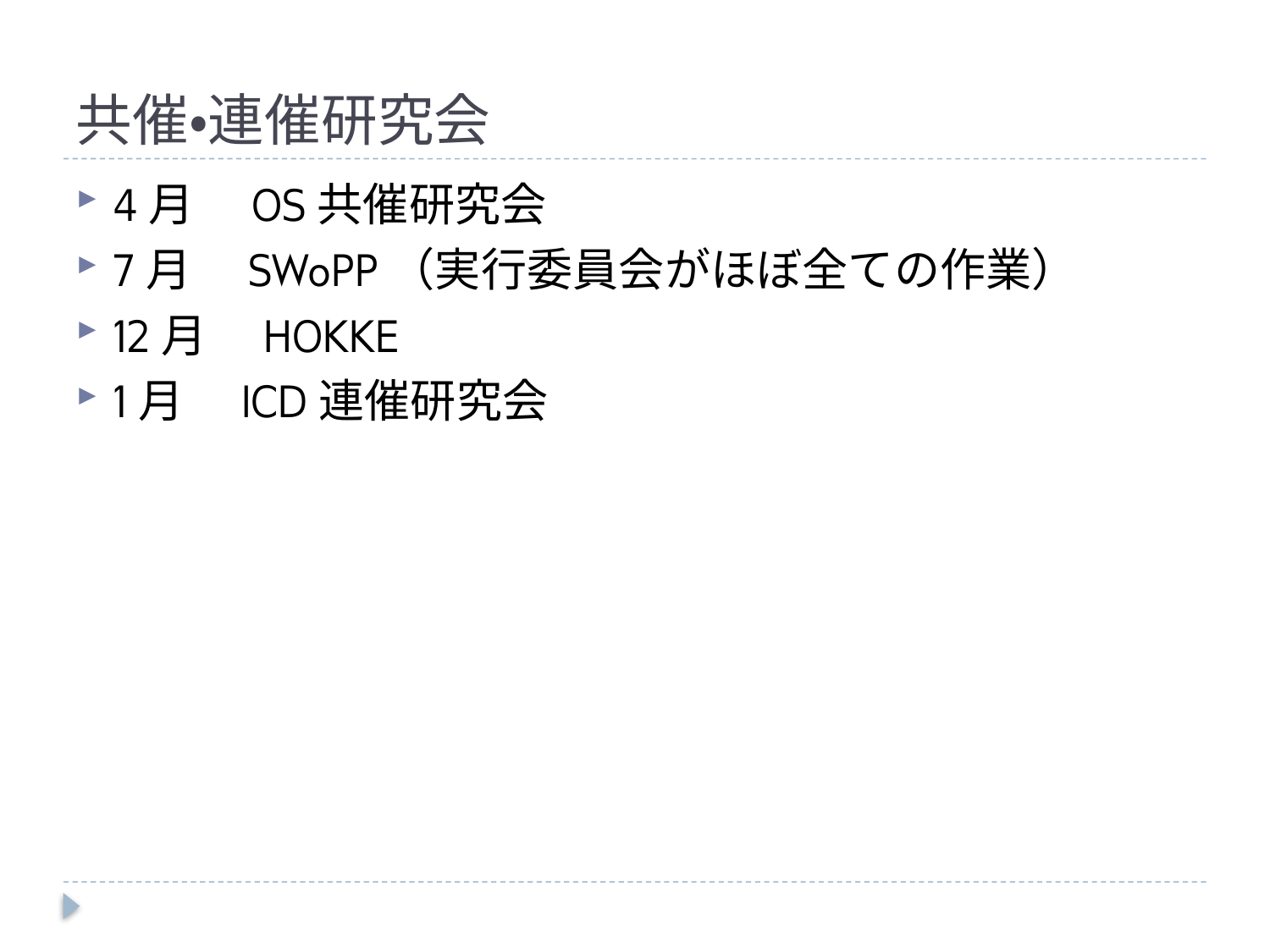

# 共催・連催研究会
4月　OS共催研究会
7月　SWoPP（実行委員会がほぼ全ての作業）
12月　HOKKE
1月　ICD連催研究会